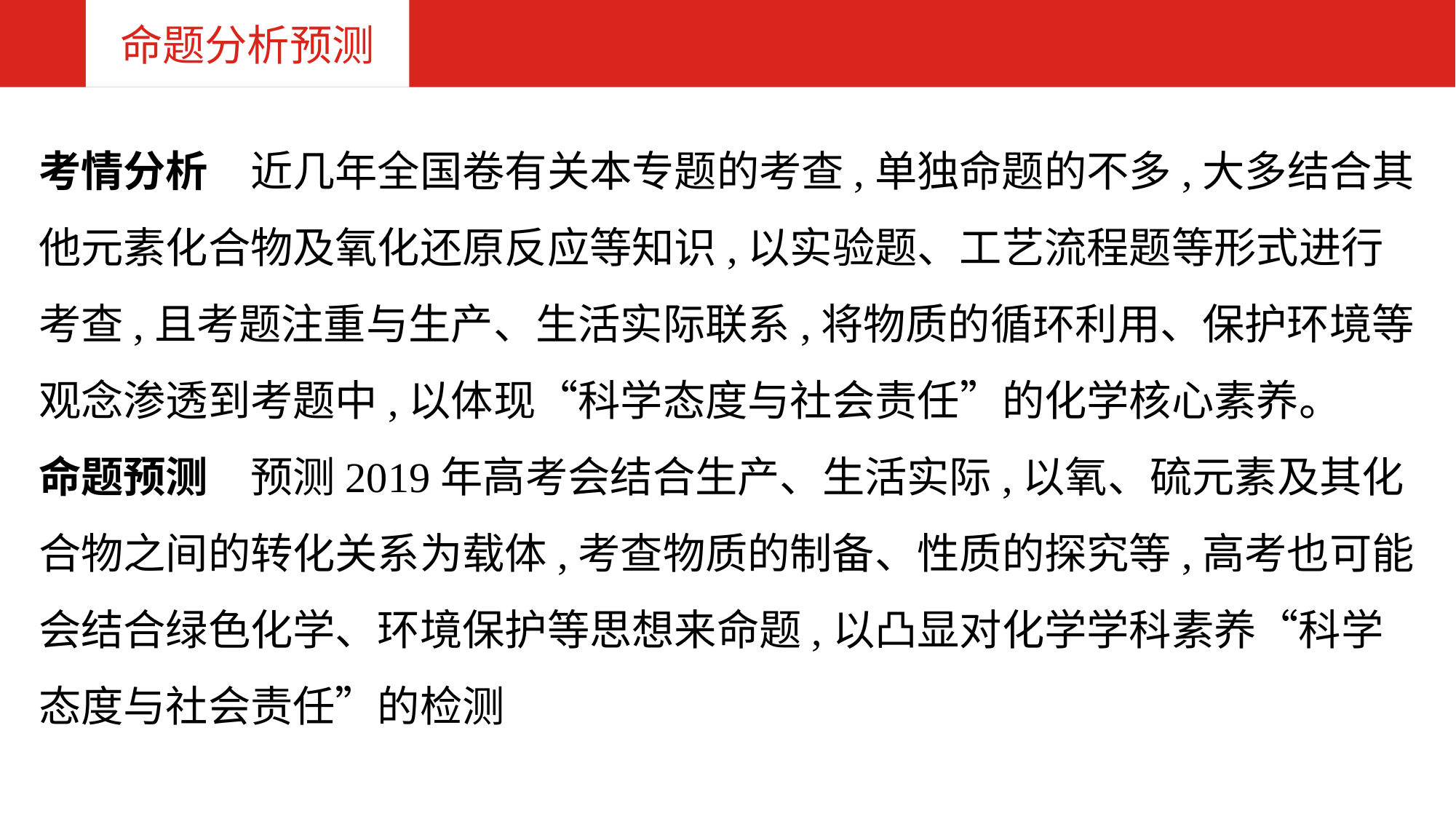

命题分析预测
考情分析　近几年全国卷有关本专题的考查,单独命题的不多,大多结合其他元素化合物及氧化还原反应等知识,以实验题、工艺流程题等形式进行考查,且考题注重与生产、生活实际联系,将物质的循环利用、保护环境等观念渗透到考题中,以体现“科学态度与社会责任”的化学核心素养。
命题预测　预测2019年高考会结合生产、生活实际,以氧、硫元素及其化合物之间的转化关系为载体,考查物质的制备、性质的探究等,高考也可能会结合绿色化学、环境保护等思想来命题,以凸显对化学学科素养“科学态度与社会责任”的检测